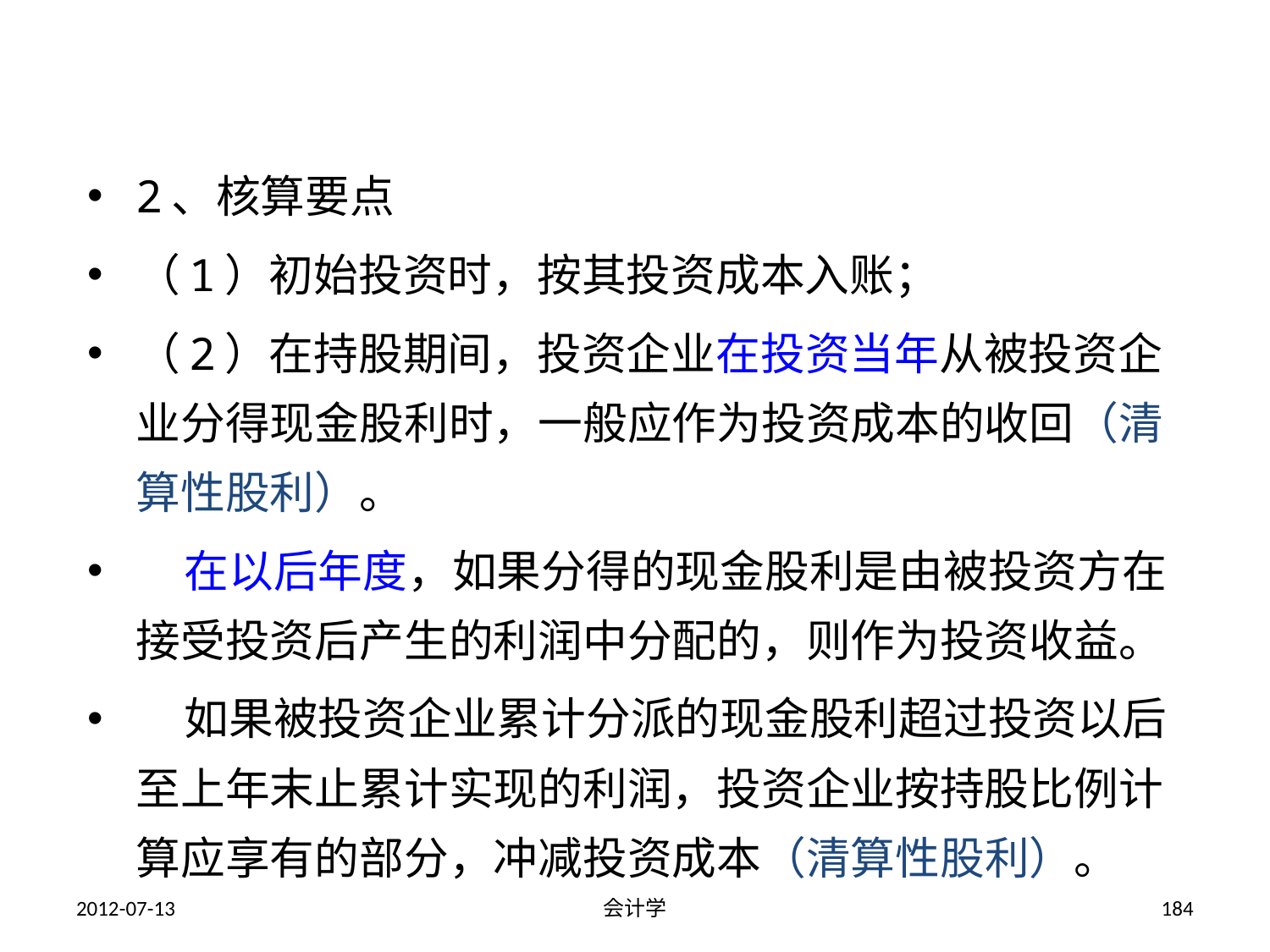

2、核算要点
（1）初始投资时，按其投资成本入账；
（2）在持股期间，投资企业在投资当年从被投资企业分得现金股利时，一般应作为投资成本的收回（清算性股利）。
    在以后年度，如果分得的现金股利是由被投资方在接受投资后产生的利润中分配的，则作为投资收益。
    如果被投资企业累计分派的现金股利超过投资以后至上年末止累计实现的利润，投资企业按持股比例计算应享有的部分，冲减投资成本（清算性股利）。

2012-07-13
会计学
184